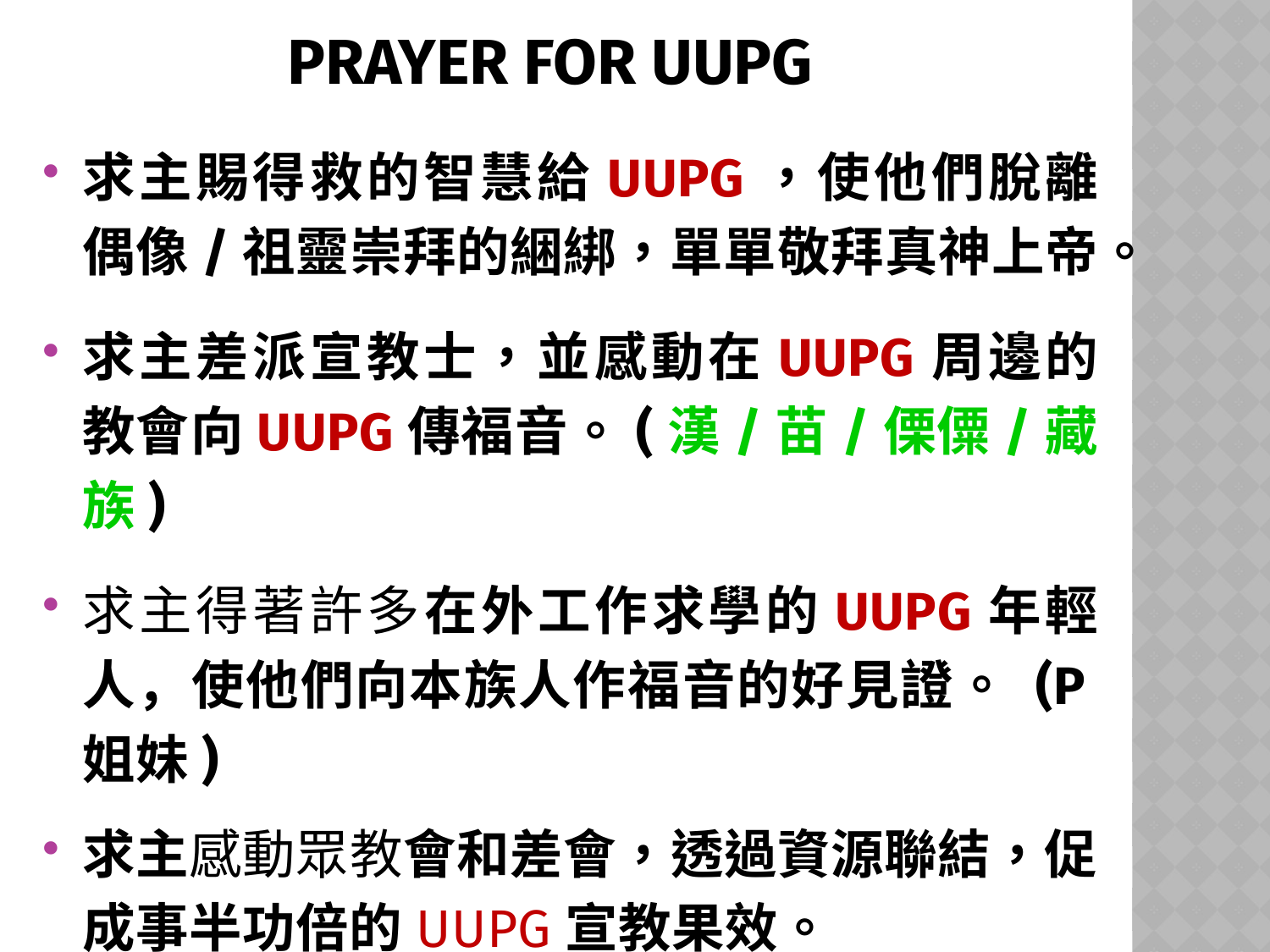

# PrayER for UUPG
求主賜得救的智慧給UUPG，使他們脫離偶像/祖靈崇拜的綑綁，單單敬拜真神上帝。
求主差派宣教士，並感動在UUPG周邊的教會向UUPG傳福音。(漢/苗/傈僳/藏族)
求主得著許多在外工作求學的UUPG年輕人，使他們向本族人作福音的好見證。 (P姐妹)
求主感動眾教會和差會，透過資源聯結，促成事半功倍的UUPG宣教果效。
為CN-7 下一步行動求主領路。